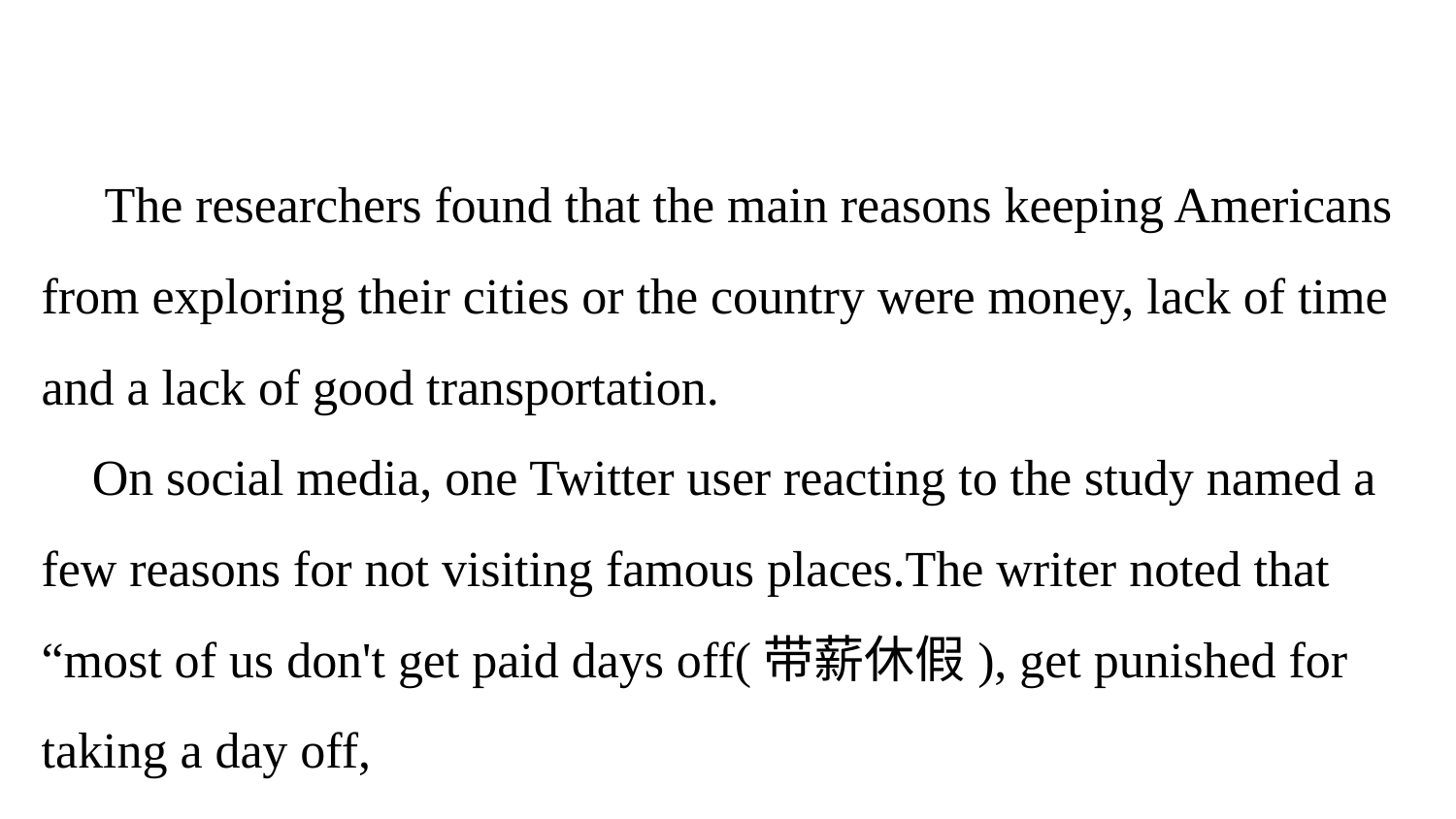

The researchers found that the main reasons keeping Americans from exploring their cities or the country were money, lack of time and a lack of good transportation.
    On social media, one Twitter user reacting to the study named a few reasons for not visiting famous places.The writer noted that “most of us don't get paid days off(带薪休假), get punished for taking a day off,